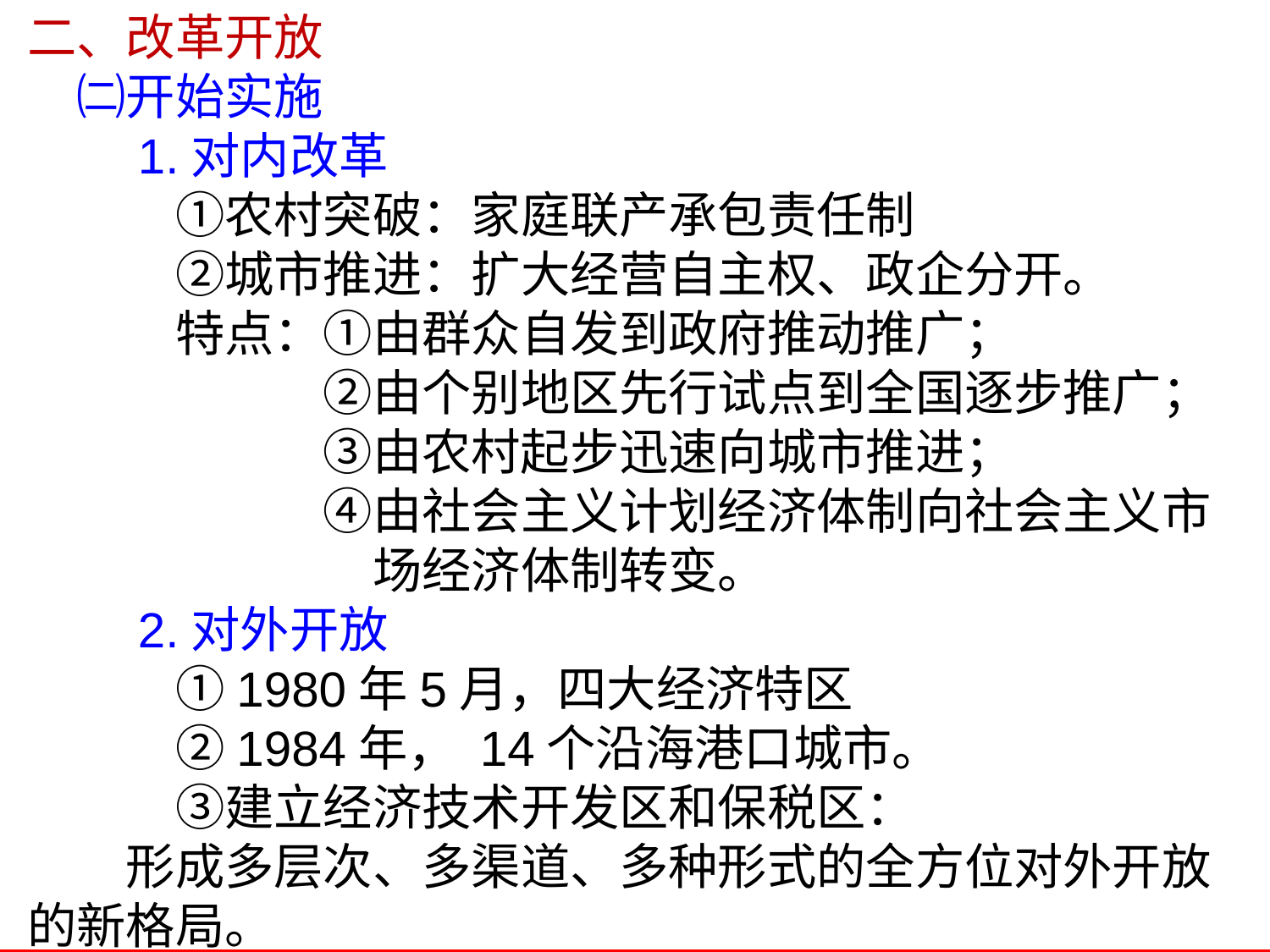

二、改革开放
　㈡开始实施
　　1.对内改革
　　　①农村突破：家庭联产承包责任制
　　　②城市推进：扩大经营自主权、政企分开。
　　　特点：①由群众自发到政府推动推广；
　　　　　　②由个别地区先行试点到全国逐步推广；
　　　　　　③由农村起步迅速向城市推进；
　　　　　　④由社会主义计划经济体制向社会主义市
　　　　　　　场经济体制转变。
　　2.对外开放
　　　①1980年5月，四大经济特区
　　　②1984年， 14个沿海港口城市。
　　　③建立经济技术开发区和保税区：
　　形成多层次、多渠道、多种形式的全方位对外开放的新格局。